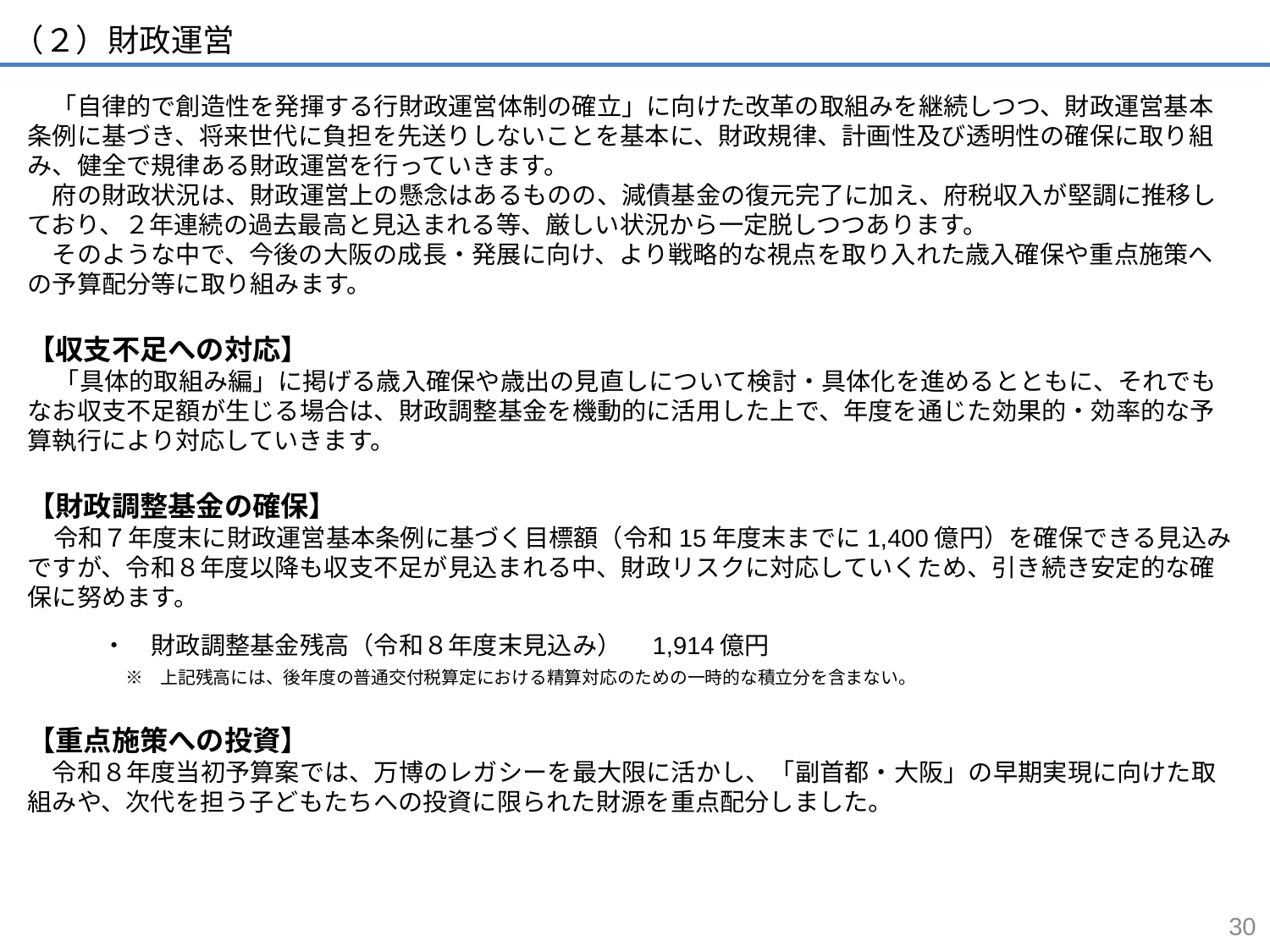

（２）財政運営
　「自律的で創造性を発揮する行財政運営体制の確立」に向けた改革の取組みを継続しつつ、財政運営基本条例に基づき、将来世代に負担を先送りしないことを基本に、財政規律、計画性及び透明性の確保に取り組み、健全で規律ある財政運営を行っていきます。
　府の財政状況は、財政運営上の懸念はあるものの、減債基金の復元完了に加え、府税収入が堅調に推移しており、２年連続の過去最高と見込まれる等、厳しい状況から一定脱しつつあります。
　そのような中で、今後の大阪の成長・発展に向け、より戦略的な視点を取り入れた歳入確保や重点施策への予算配分等に取り組みます。

【収支不足への対応】
　「具体的取組み編」に掲げる歳入確保や歳出の見直しについて検討・具体化を進めるとともに、それでもなお収支不足額が生じる場合は、財政調整基金を機動的に活用した上で、年度を通じた効果的・効率的な予算執行により対応していきます。

【財政調整基金の確保】
 令和７年度末に財政運営基本条例に基づく目標額（令和15年度末までに1,400億円）を確保できる見込みですが、令和８年度以降も収支不足が見込まれる中、財政リスクに対応していくため、引き続き安定的な確保に努めます。

　　　・　財政調整基金残高（令和８年度末見込み）　1,914億円
    　　　 ※　上記残高には、後年度の普通交付税算定における精算対応のための一時的な積立分を含まない。

【重点施策への投資】
　令和８年度当初予算案では、万博のレガシーを最大限に活かし、「副首都・大阪」の早期実現に向けた取組みや、次代を担う子どもたちへの投資に限られた財源を重点配分しました。

30